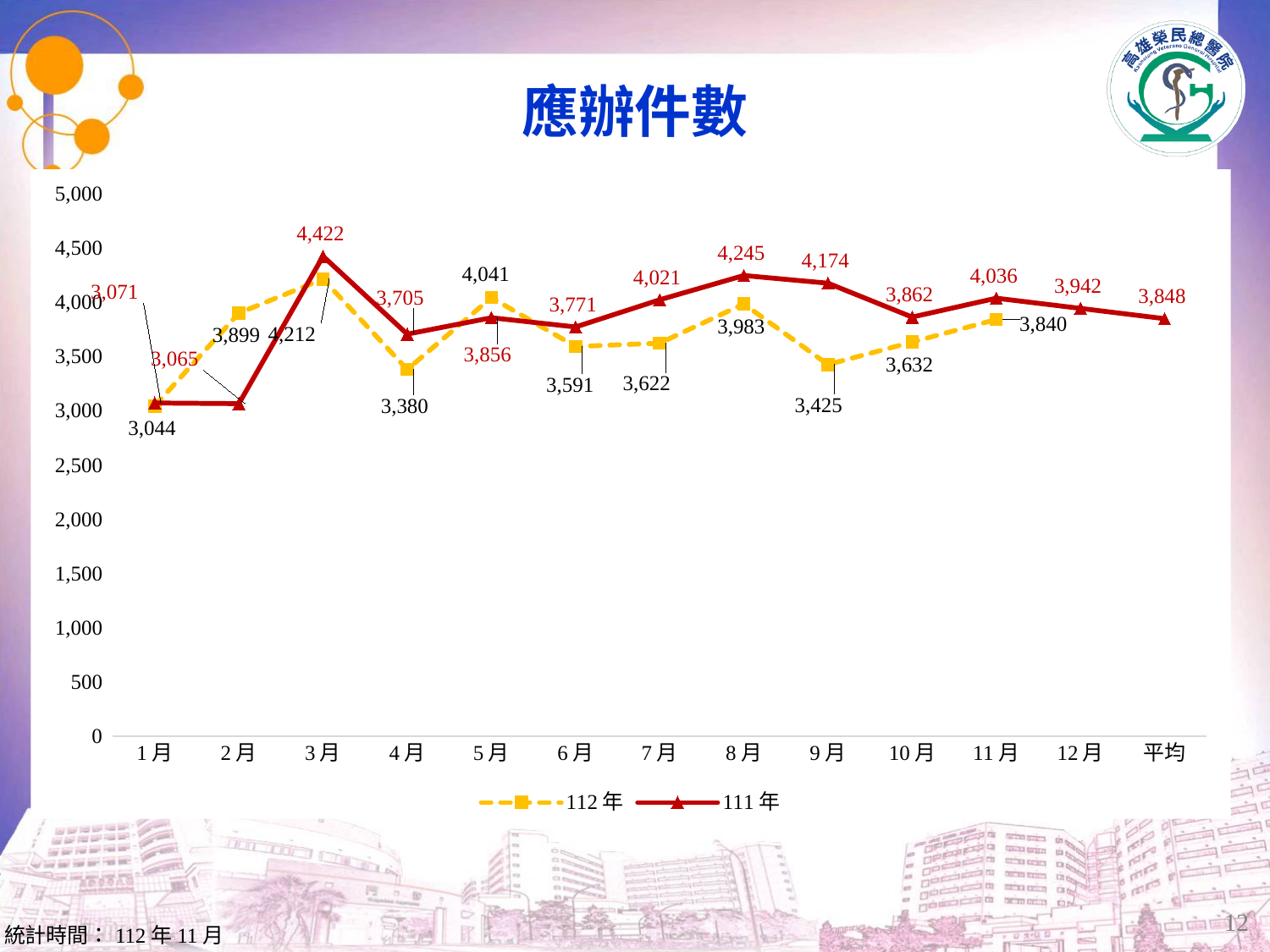

# 應辦件數

### Chart

| Category |  |  |
|---|---|---|
| 1月 | 3044.0 | 3071.0 |
| 2月 | 3899.0 | 3065.0 |
| 3月 | 4212.0 | 4422.0 |
| 4月 | 3380.0 | 3705.0 |
| 5月 | 4041.0 | 3856.0 |
| 6月 | 3591.0 | 3771.0 |
| 7月 | 3622.0 | 4021.0 |
| 8月 | 3983.0 | 4245.0 |
| 9月 | 3425.0 | 4174.0 |
| 10月 | 3632.0 | 3862.0 |
| 11月 | 3840.0 | 4036.0 |
| 12月 | None | 3942.0 |
| 平均 | None | 3847.5 |
12
統計時間：112年11月